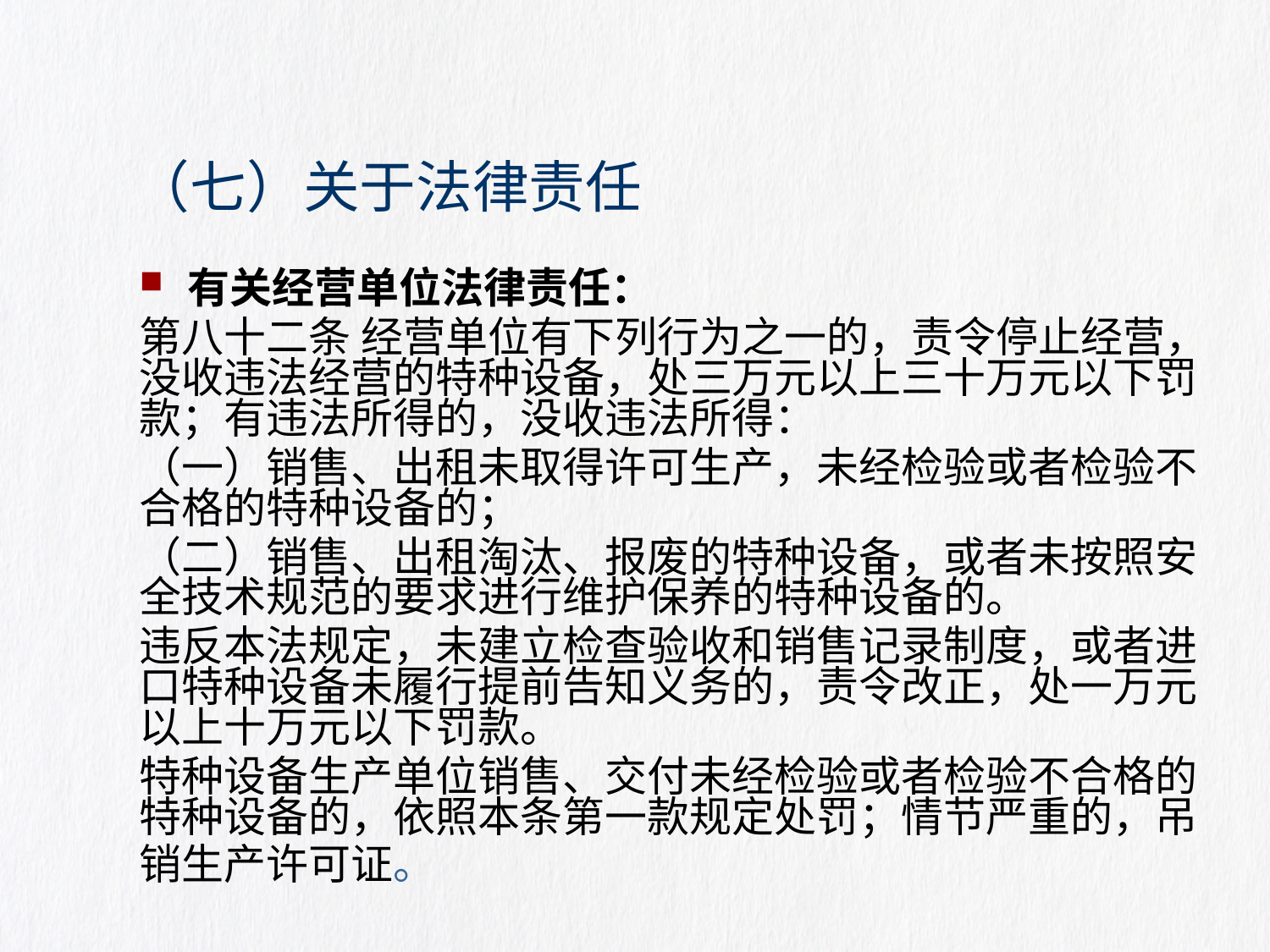

# （七）关于法律责任
有关经营单位法律责任：
第八十二条 经营单位有下列行为之一的，责令停止经营，没收违法经营的特种设备，处三万元以上三十万元以下罚款；有违法所得的，没收违法所得：
（一）销售、出租未取得许可生产，未经检验或者检验不合格的特种设备的；
（二）销售、出租淘汰、报废的特种设备，或者未按照安全技术规范的要求进行维护保养的特种设备的。
违反本法规定，未建立检查验收和销售记录制度，或者进口特种设备未履行提前告知义务的，责令改正，处一万元以上十万元以下罚款。
特种设备生产单位销售、交付未经检验或者检验不合格的特种设备的，依照本条第一款规定处罚；情节严重的，吊销生产许可证。
62